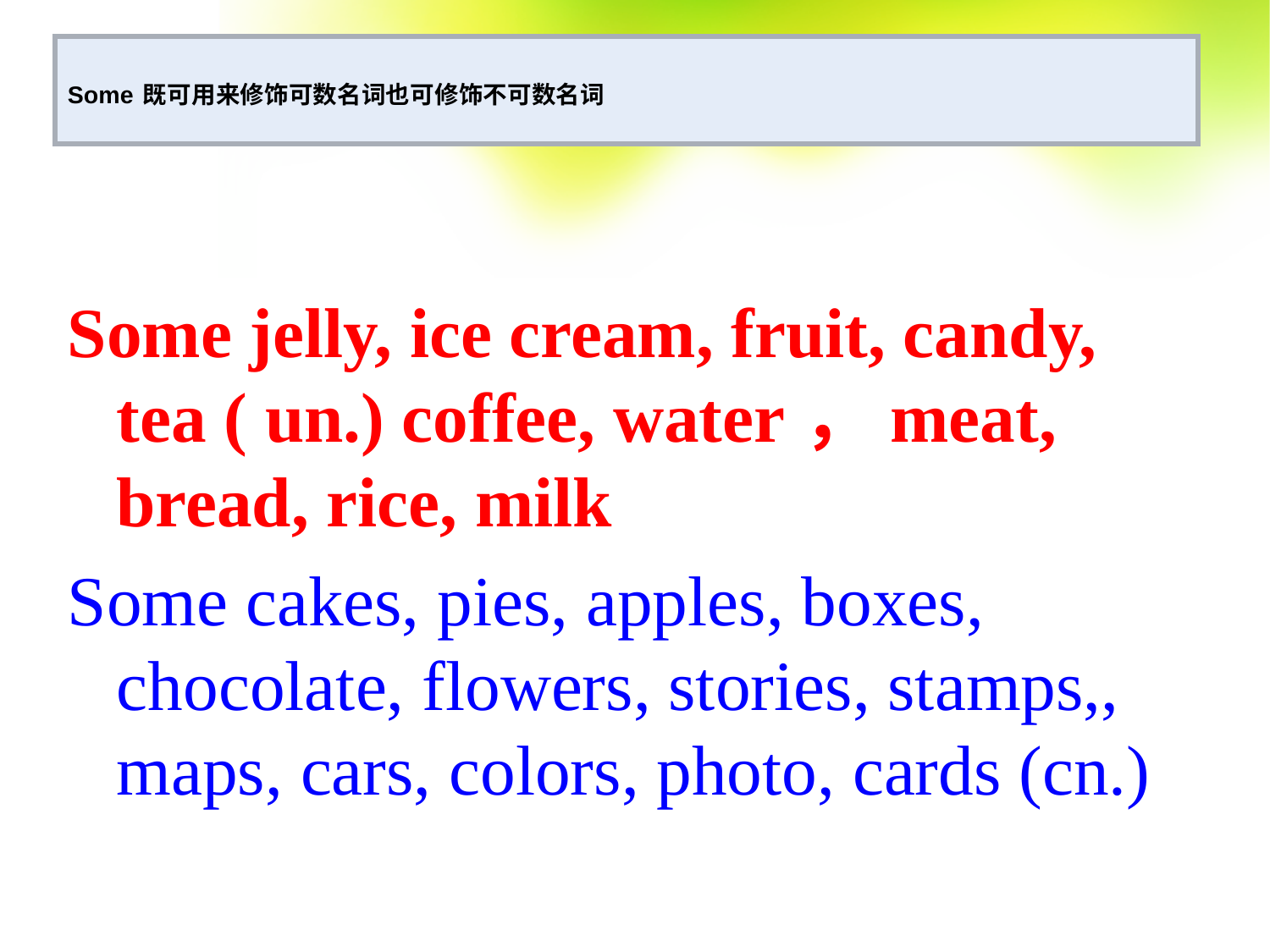

# Some 既可用来修饰可数名词也可修饰不可数名词

Some jelly, ice cream, fruit, candy, tea ( un.) coffee, water，meat, bread, rice, milk
Some cakes, pies, apples, boxes, chocolate, flowers, stories, stamps,, maps, cars, colors, photo, cards (cn.)